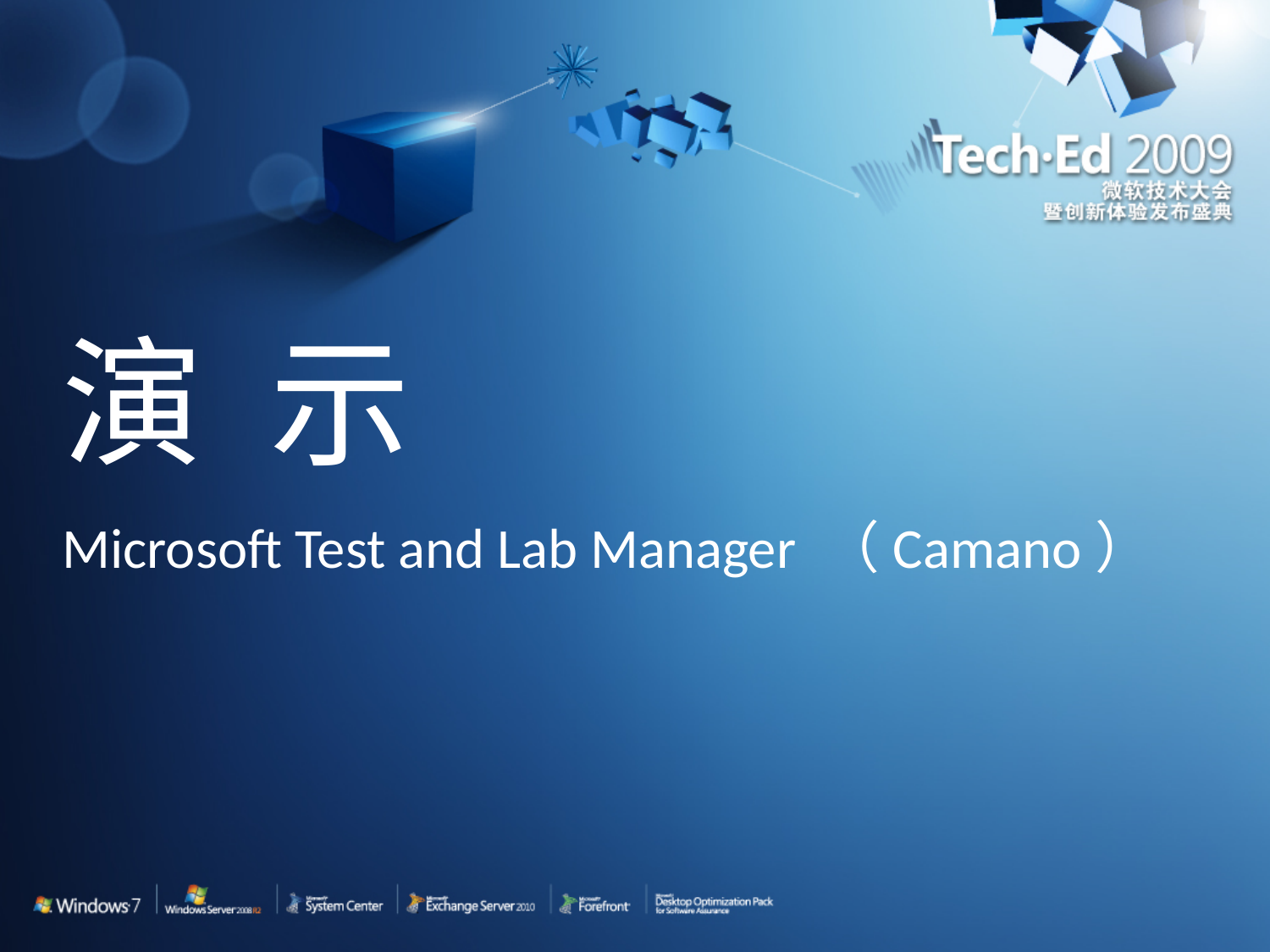

# 演 示
Microsoft Test and Lab Manager （Camano）